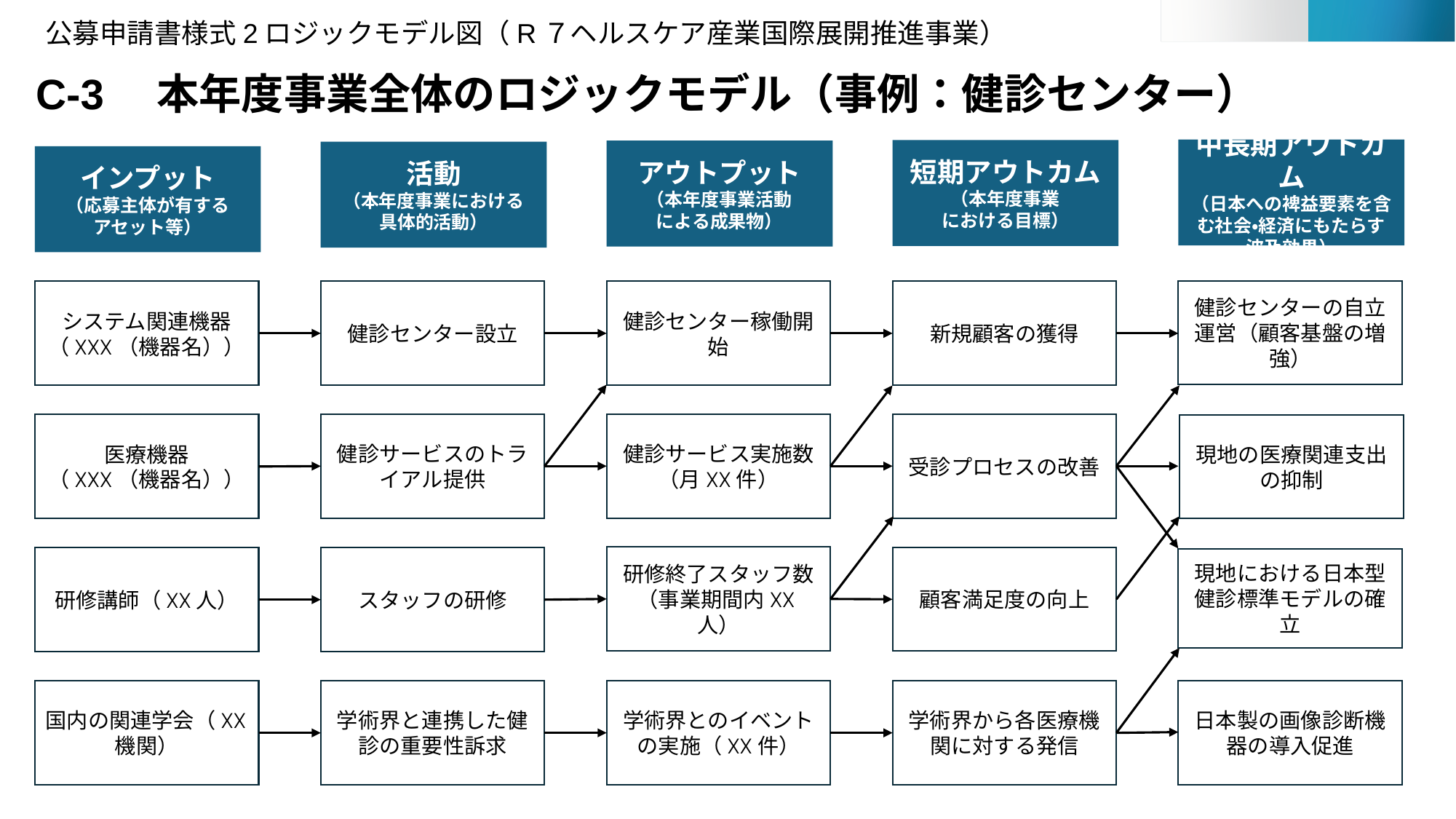

公募申請書様式2ロジックモデル図（R７ヘルスケア産業国際展開推進事業）
# C-3　本年度事業全体のロジックモデル（事例：健診センター）
中長期アウトカム
（日本への裨益要素を含む社会・経済にもたらす波及効果）
短期アウトカム
（本年度事業
における目標）
アウトプット
（本年度事業活動
による成果物）
活動
（本年度事業における
具体的活動）
インプット
（応募主体が有する
アセット等）
システム関連機器
（XXX（機器名））
健診センター設立
健診センター稼働開始
新規顧客の獲得
健診センターの自立運営（顧客基盤の増強）
健診サービスのトライアル提供
受診プロセスの改善
健診サービス実施数（月XX件）
医療機器
（XXX（機器名））
現地の医療関連支出の抑制
研修終了スタッフ数（事業期間内XX人）
研修講師（XX人）
スタッフの研修
顧客満足度の向上
現地における日本型健診標準モデルの確立
国内の関連学会（XX機関）
学術界と連携した健診の重要性訴求
学術界とのイベントの実施（XX件）
学術界から各医療機関に対する発信
日本製の画像診断機器の導入促進